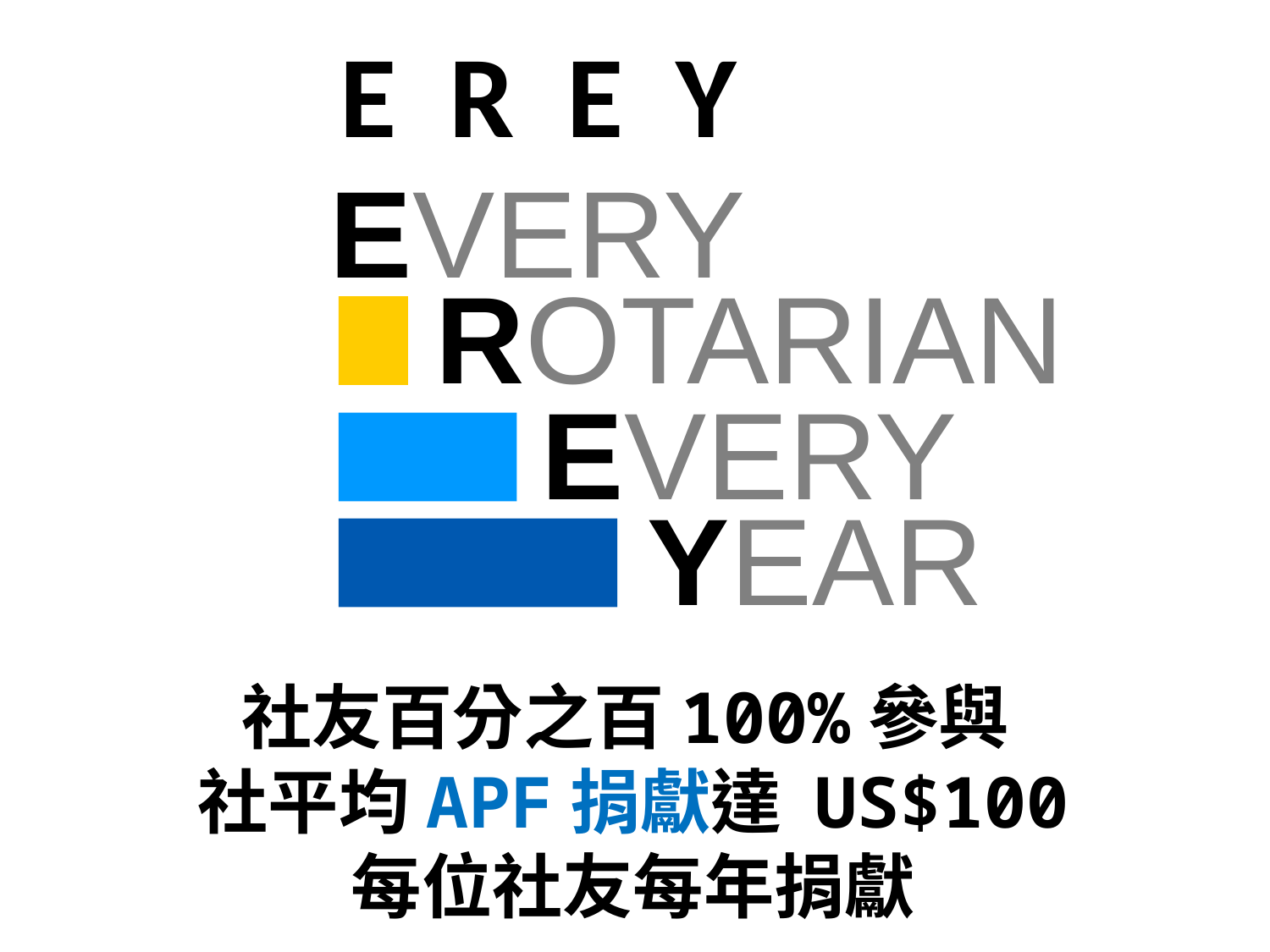

E  R  E  Y
EVERY
ROTARIAN

EVERY

YEAR

社友百分之百100%參與
社平均APF捐獻達 US$100
每位社友每年捐獻